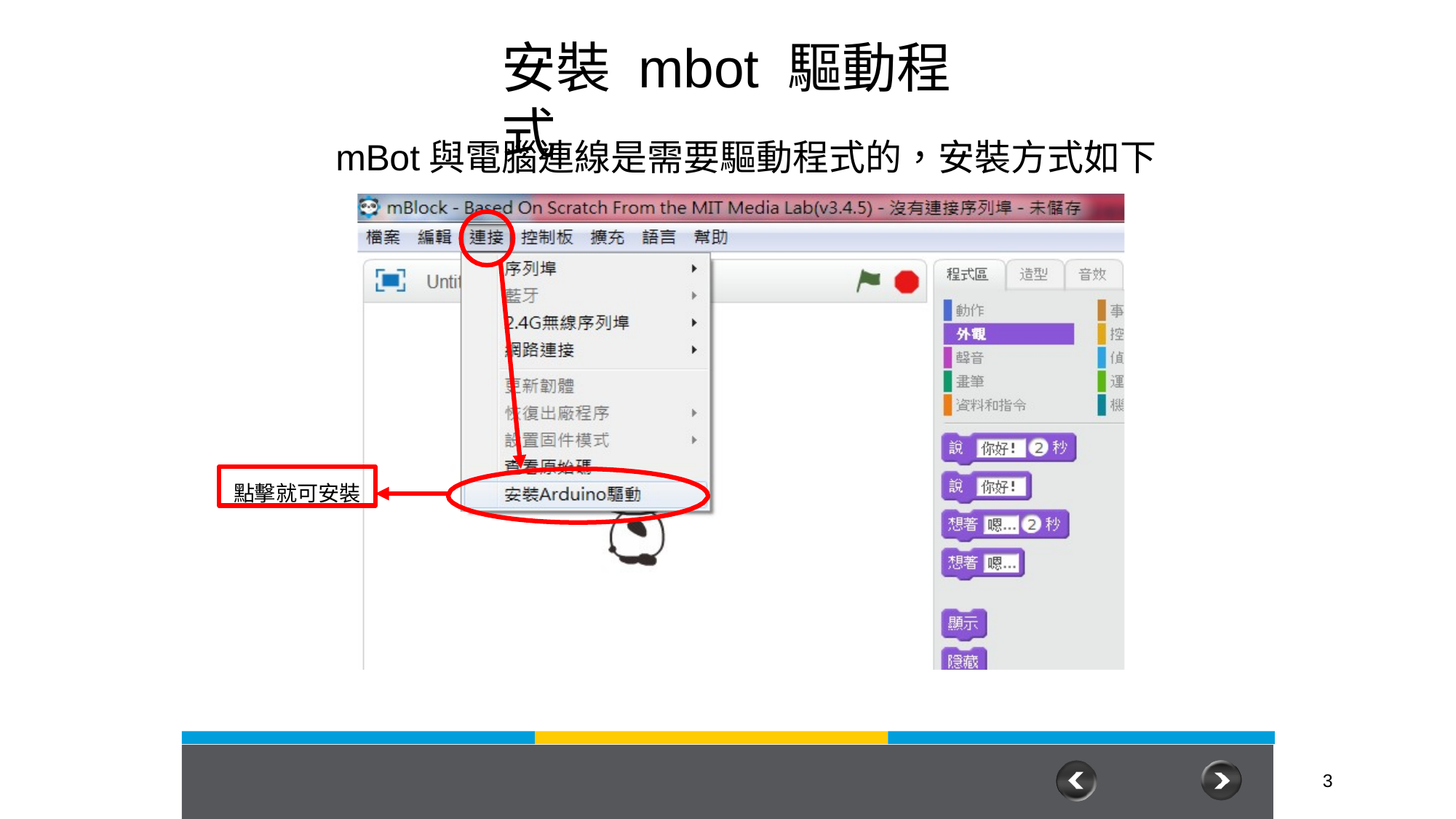

# 安裝 mbot 驅動程式
mBot與電腦連線是需要驅動程式的，安裝方式如下

點擊就可安裝

3